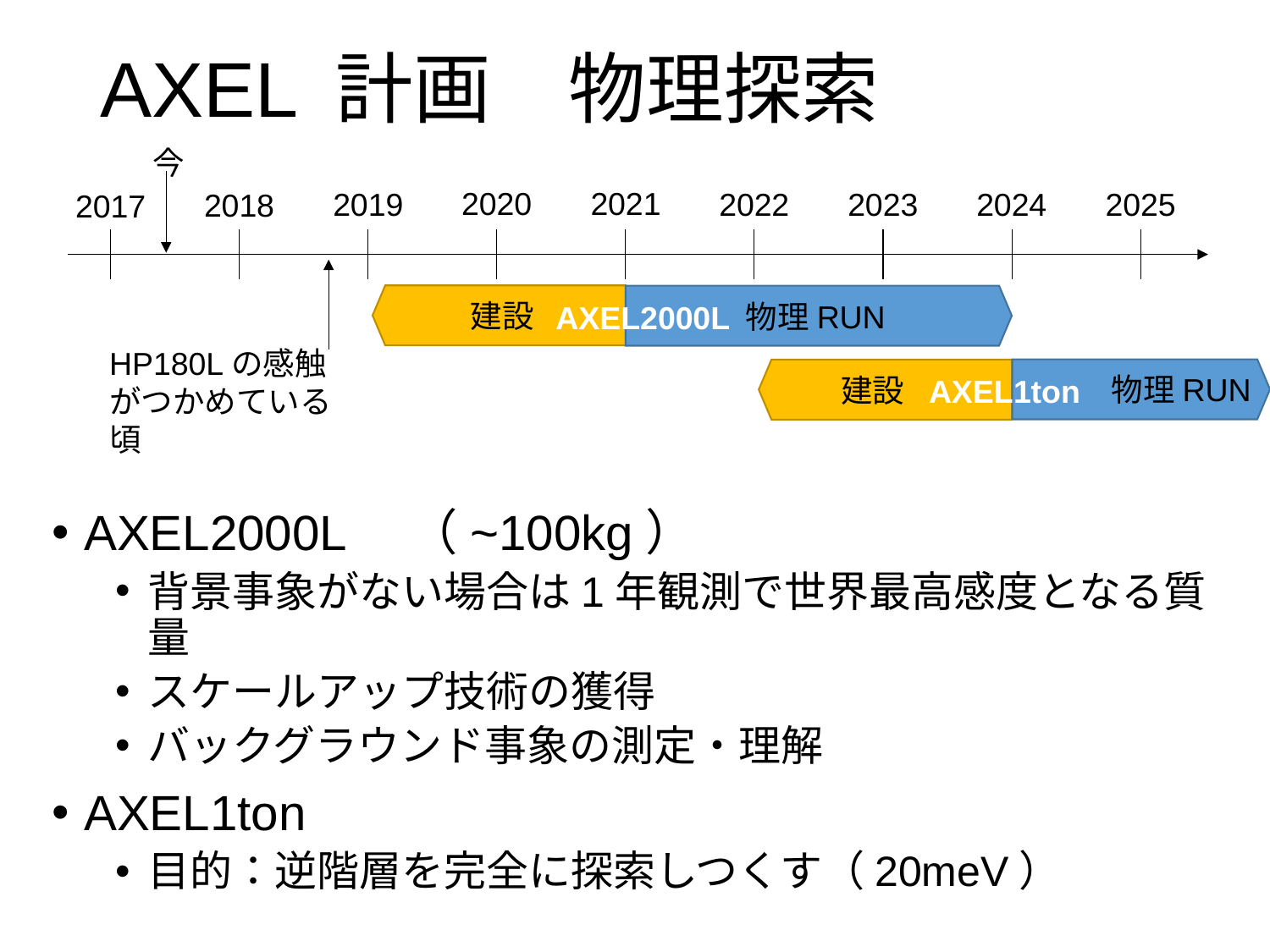

# AXEL 計画　物理探索
今
2021
2020
2019
2022
2023
2024
2025
2018
2017
建設
物理RUN
AXEL2000L
HP180Lの感触がつかめている頃
物理RUN
　　建設
AXEL1ton
AXEL2000L　（~100kg）
背景事象がない場合は1年観測で世界最高感度となる質量
スケールアップ技術の獲得
バックグラウンド事象の測定・理解
AXEL1ton
目的：逆階層を完全に探索しつくす（20meV）